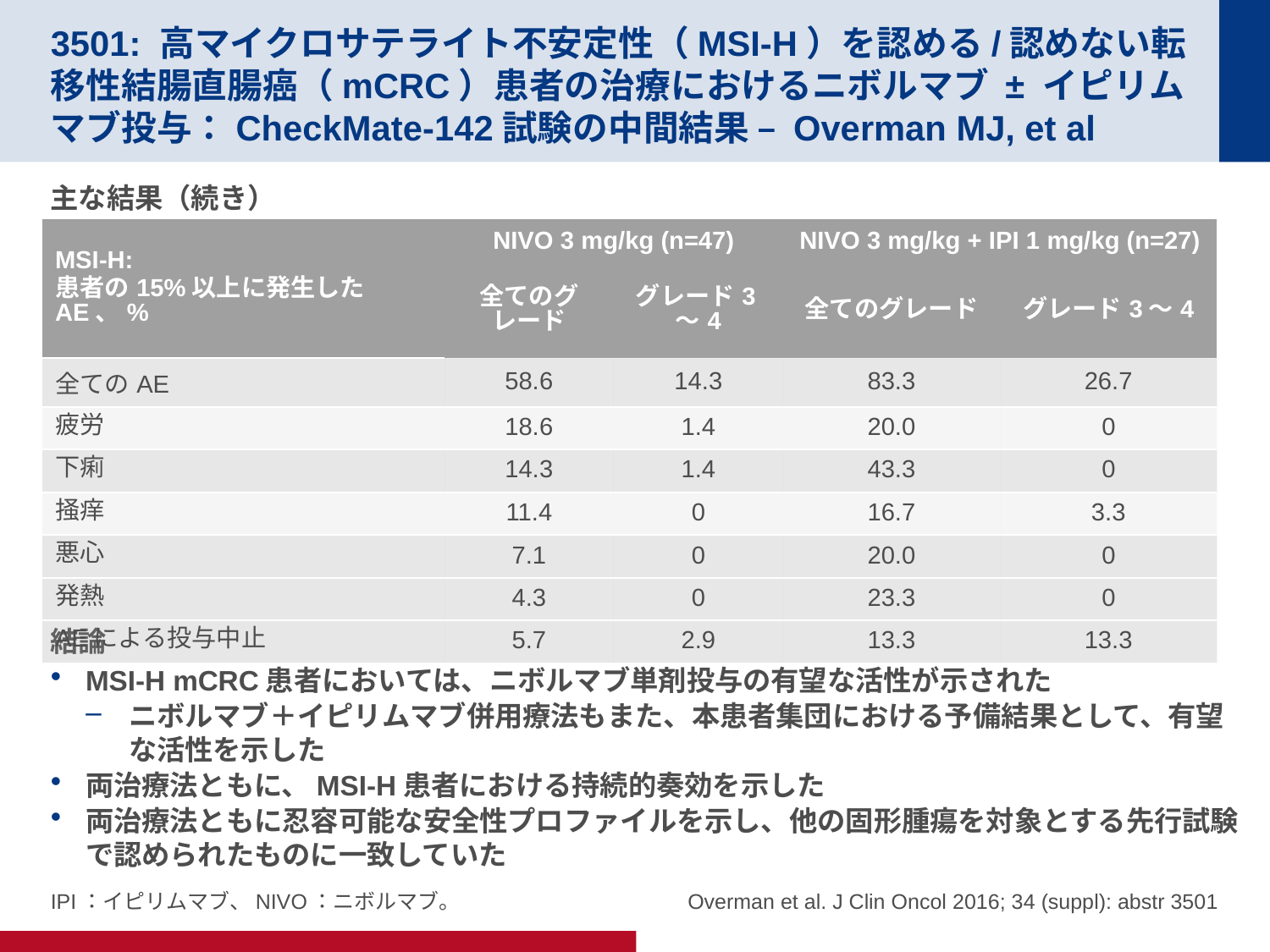

# 3501: 高マイクロサテライト不安定性（MSI-H）を認める/認めない転移性結腸直腸癌（mCRC）患者の治療におけるニボルマブ ± イピリムマブ投与：CheckMate-142試験の中間結果 – Overman MJ, et al
主な結果（続き）

結論
MSI-H mCRC患者においては、ニボルマブ単剤投与の有望な活性が示された
ニボルマブ＋イピリムマブ併用療法もまた、本患者集団における予備結果として、有望な活性を示した
両治療法ともに、MSI-H患者における持続的奏効を示した
両治療法ともに忍容可能な安全性プロファイルを示し、他の固形腫瘍を対象とする先行試験で認められたものに一致していた

| MSI-H: 患者の15%以上に発生したAE、% | NIVO 3 mg/kg (n=47) |  | NIVO 3 mg/kg + IPI 1 mg/kg (n=27) |  |
| --- | --- | --- | --- | --- |
|  | 全てのグレード | グレード3～4 | 全てのグレード | グレード3～4 |
| 全てのAE | 58.6 | 14.3 | 83.3 | 26.7 |
| 疲労 | 18.6 | 1.4 | 20.0 | 0 |
| 下痢 | 14.3 | 1.4 | 43.3 | 0 |
| 掻痒 | 11.4 | 0 | 16.7 | 3.3 |
| 悪心 | 7.1 | 0 | 20.0 | 0 |
| 発熱 | 4.3 | 0 | 23.3 | 0 |
| AEによる投与中止 | 5.7 | 2.9 | 13.3 | 13.3 |
 Overman et al. J Clin Oncol 2016; 34 (suppl): abstr 3501
IPI：イピリムマブ、NIVO：ニボルマブ。